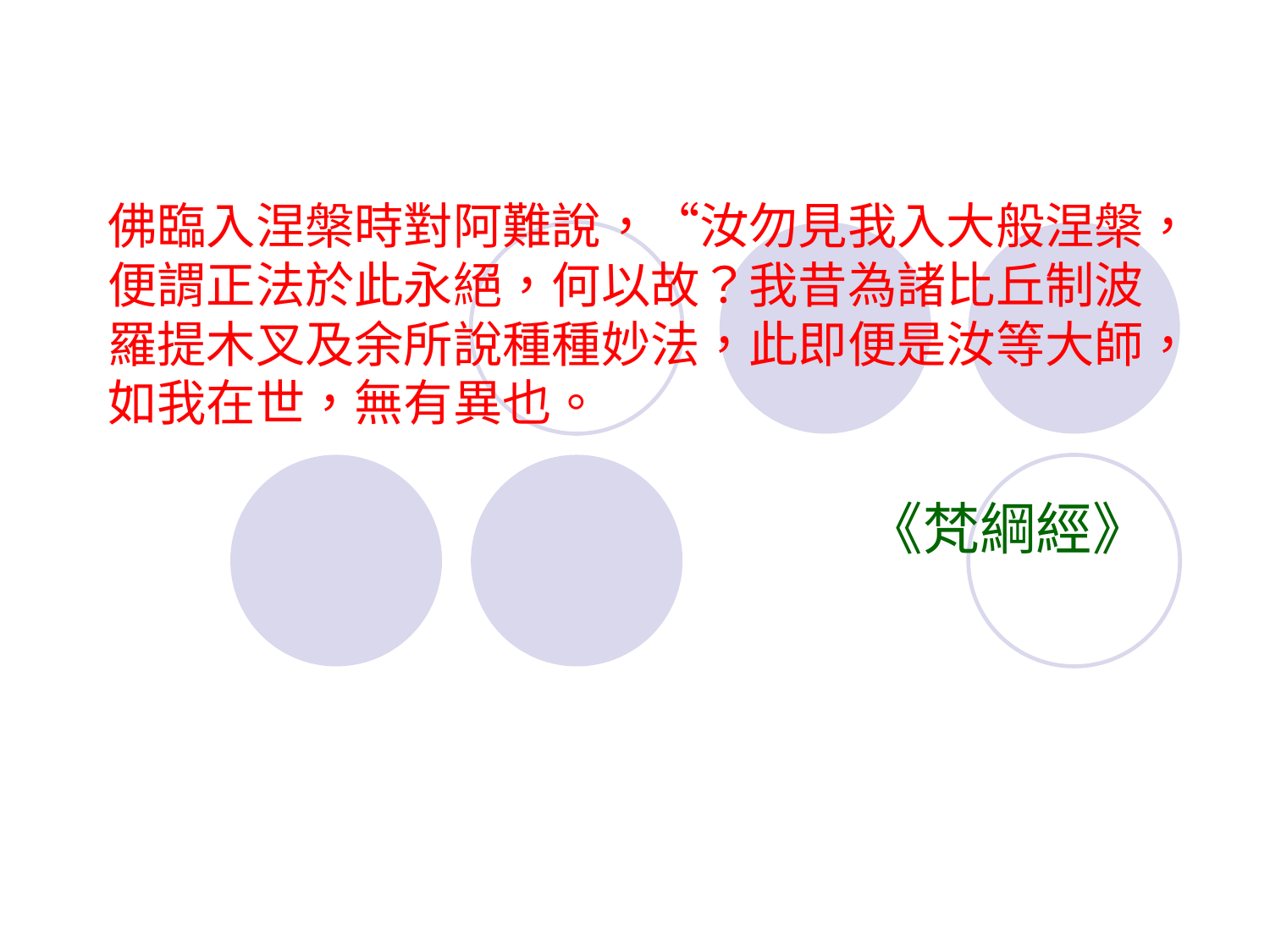

# 佛臨入涅槃時對阿難說，“汝勿見我入大般涅槃，便謂正法於此永絕，何以故？我昔為諸比丘制波羅提木叉及余所說種種妙法，此即便是汝等大師，如我在世，無有異也。
《梵綱經》